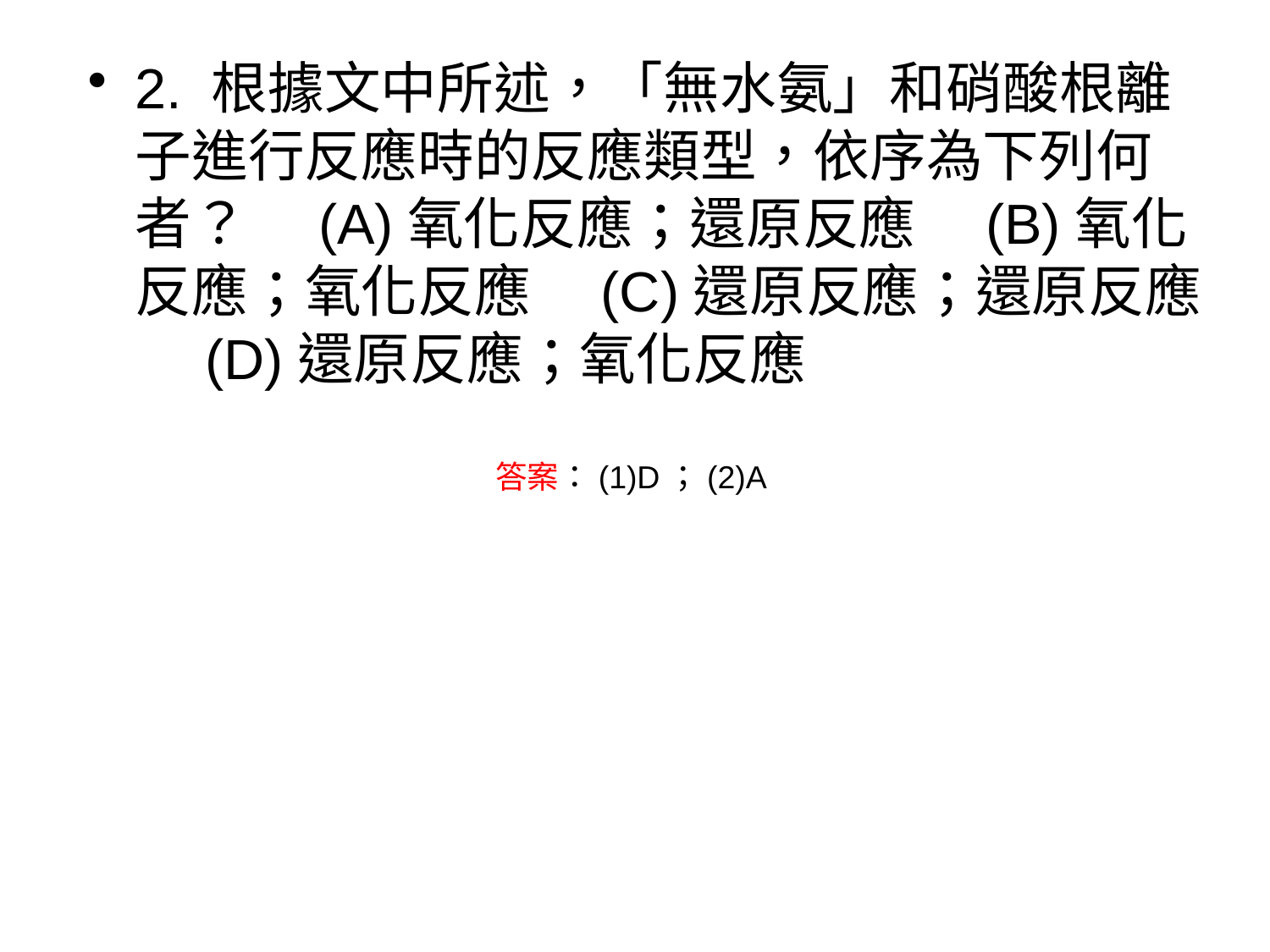

2. 根據文中所述，「無水氨」和硝酸根離子進行反應時的反應類型，依序為下列何者？　(A)氧化反應；還原反應　(B)氧化反應；氧化反應　(C)還原反應；還原反應　(D)還原反應；氧化反應
答案：(1)D；(2)A